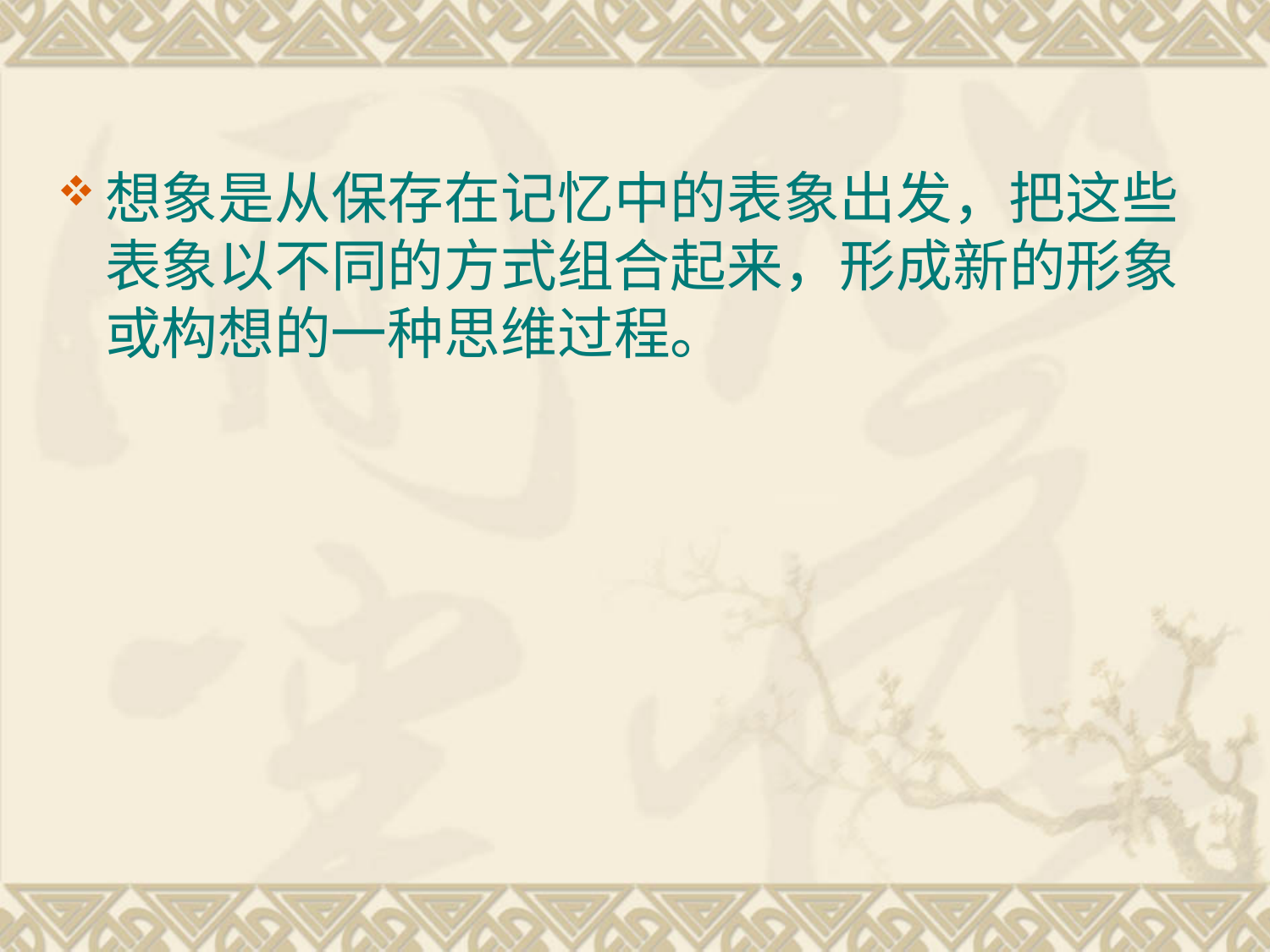

想象是从保存在记忆中的表象出发，把这些表象以不同的方式组合起来，形成新的形象或构想的一种思维过程。